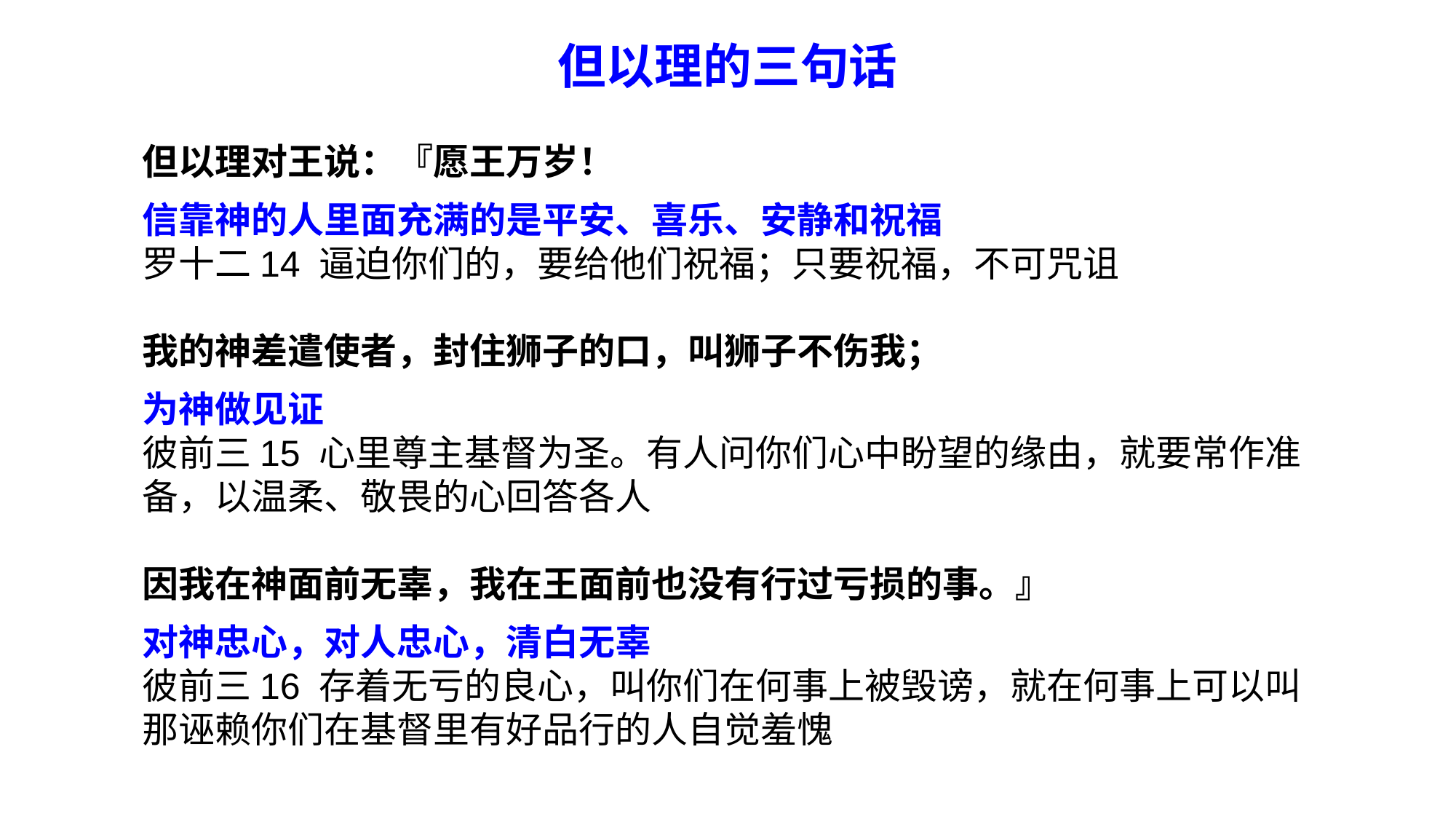

但以理的三句话
但以理对王说：『愿王万岁！

信靠神的人里面充满的是平安、喜乐、安静和祝福
罗十二14 逼迫你们的，要给他们祝福；只要祝福，不可咒诅

我的神差遣使者，封住狮子的口，叫狮子不伤我；

为神做见证
彼前三15 心里尊主基督为圣。有人问你们心中盼望的缘由，就要常作准备，以温柔、敬畏的心回答各人

因我在神面前无辜，我在王面前也没有行过亏损的事。』

对神忠心，对人忠心，清白无辜
彼前三16 存着无亏的良心，叫你们在何事上被毁谤，就在何事上可以叫那诬赖你们在基督里有好品行的人自觉羞愧